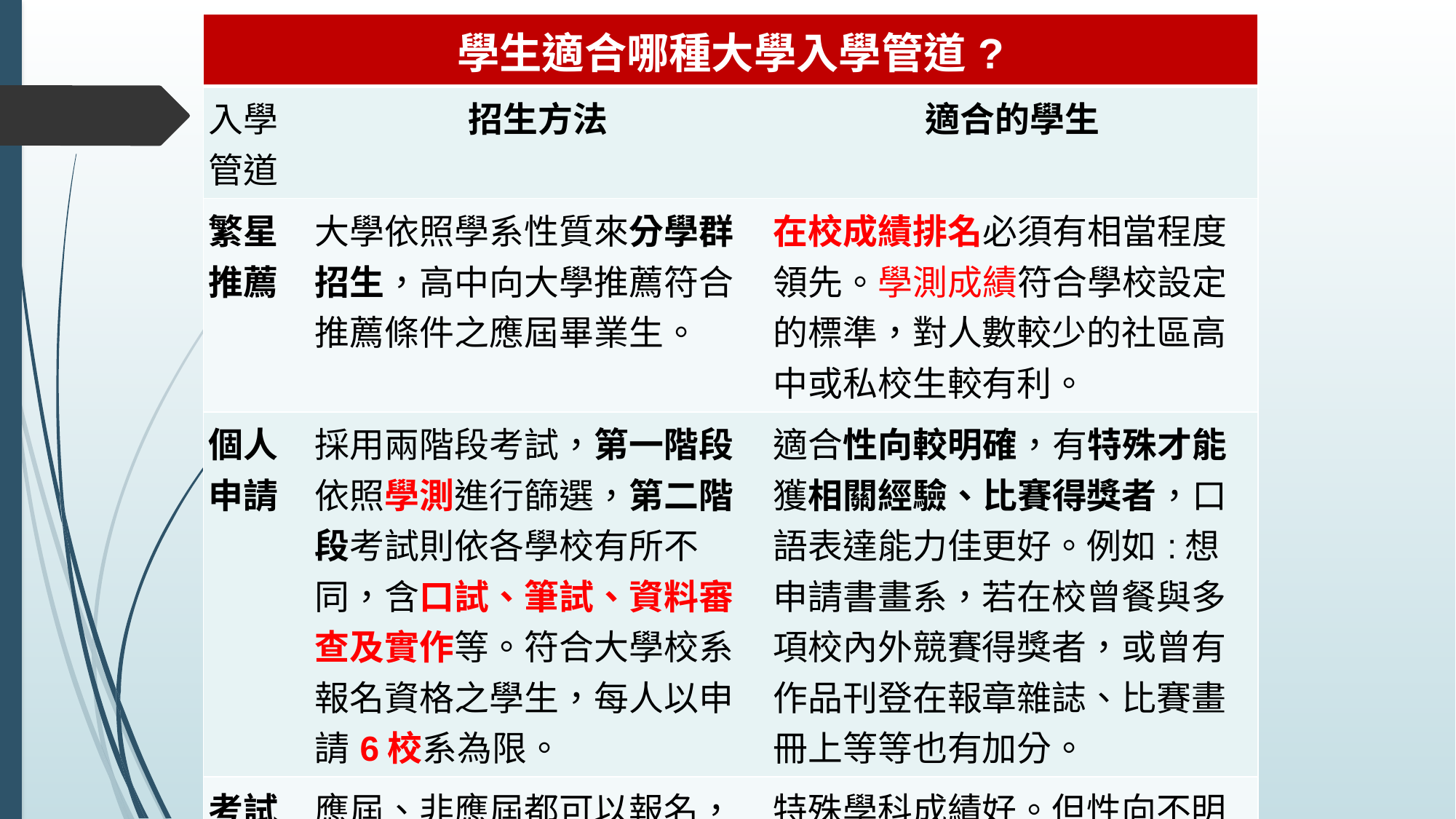

| 學生適合哪種大學入學管道? |  |  |
| --- | --- | --- |
| 入學管道 | 招生方法 | 適合的學生 |
| 繁星推薦 | 大學依照學系性質來分學群招生，高中向大學推薦符合推薦條件之應屆畢業生。 | 在校成績排名必須有相當程度領先。學測成績符合學校設定的標準，對人數較少的社區高中或私校生較有利。 |
| 個人申請 | 採用兩階段考試，第一階段依照學測進行篩選，第二階段考試則依各學校有所不同，含口試、筆試、資料審查及實作等。符合大學校系報名資格之學生，每人以申請6校系為限。 | 適合性向較明確，有特殊才能獲相關經驗、比賽得獎者，口語表達能力佳更好。例如:想申請書畫系，若在校曾餐與多項校內外競賽得獎者，或曾有作品刊登在報章雜誌、比賽畫冊上等等也有加分。 |
| 考試分發 | 應屆、非應屆都可以報名，依考生志願序及校系採計之考科組合成績分發率取。 | 特殊學科成績好。但性向不明確、繁星及申請入學落榜者。 |